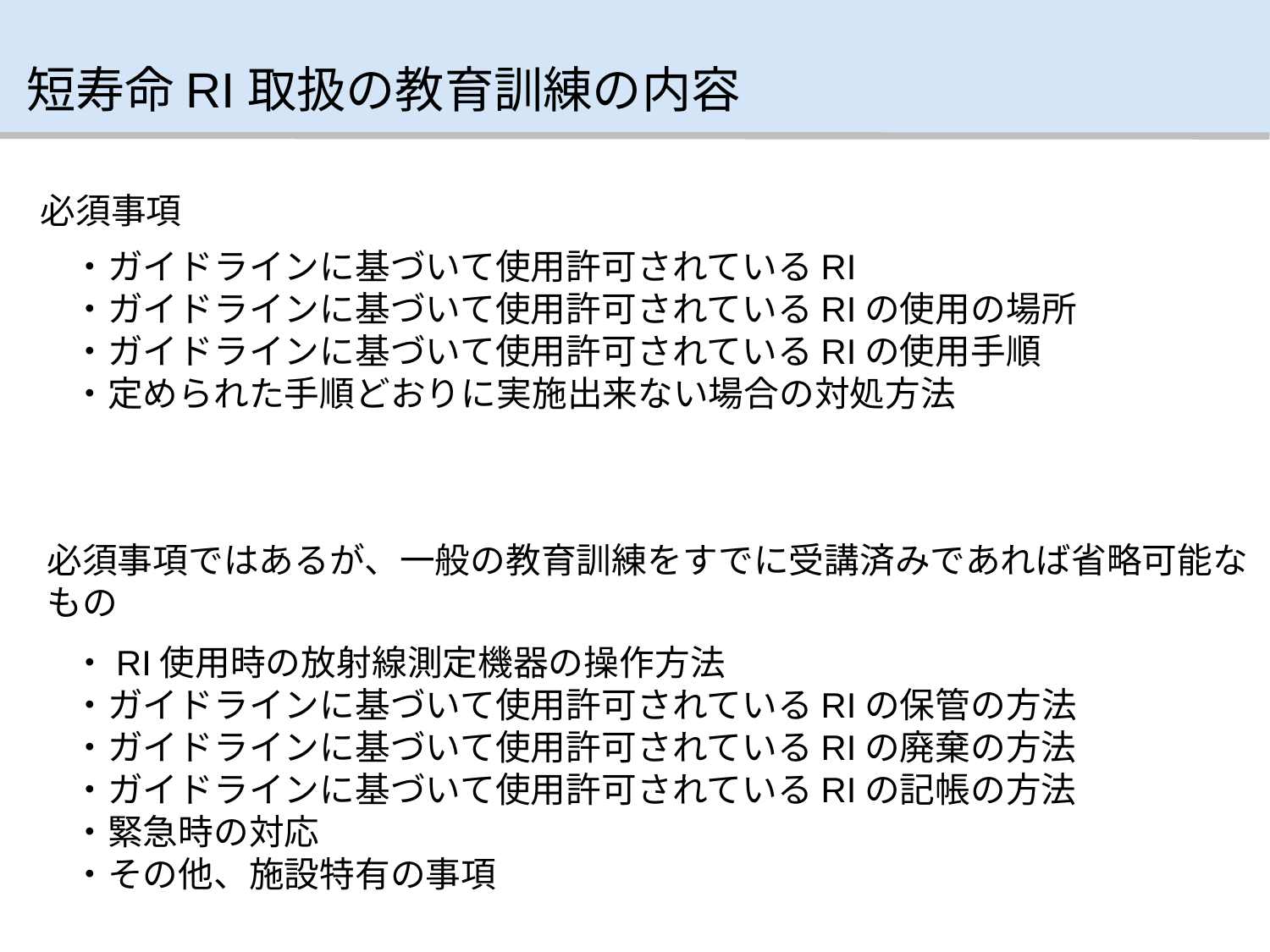

短寿命RI取扱の教育訓練の内容
必須事項
・ガイドラインに基づいて使用許可されているRI
・ガイドラインに基づいて使用許可されているRIの使用の場所
・ガイドラインに基づいて使用許可されているRIの使用手順
・定められた手順どおりに実施出来ない場合の対処方法
必須事項ではあるが、一般の教育訓練をすでに受講済みであれば省略可能な
もの
・RI使用時の放射線測定機器の操作方法
・ガイドラインに基づいて使用許可されているRIの保管の方法
・ガイドラインに基づいて使用許可されているRIの廃棄の方法
・ガイドラインに基づいて使用許可されているRIの記帳の方法
・緊急時の対応
・その他、施設特有の事項